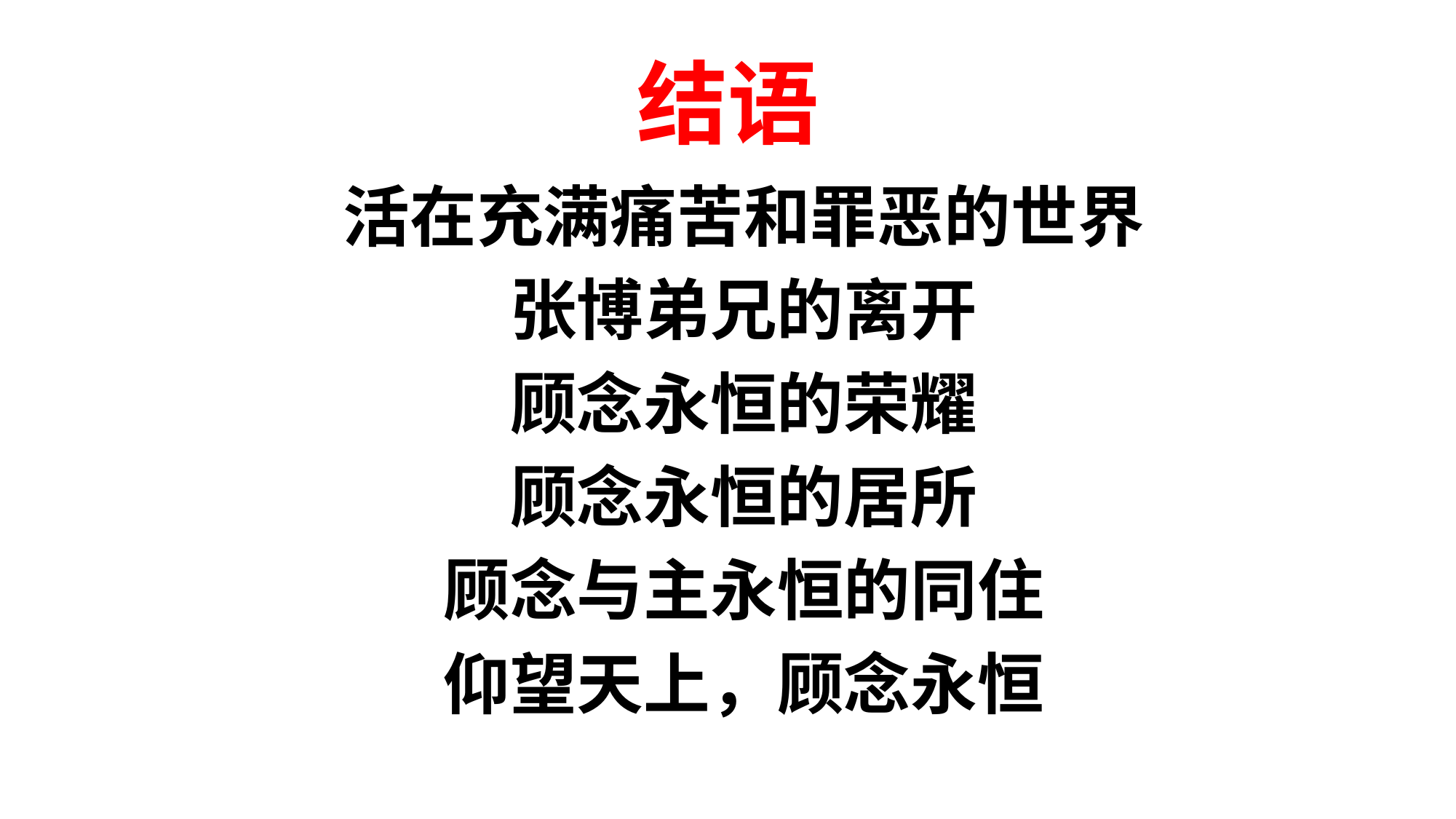

# 结语
活在充满痛苦和罪恶的世界
张博弟兄的离开
顾念永恒的荣耀
顾念永恒的居所
顾念与主永恒的同住
仰望天上，顾念永恒